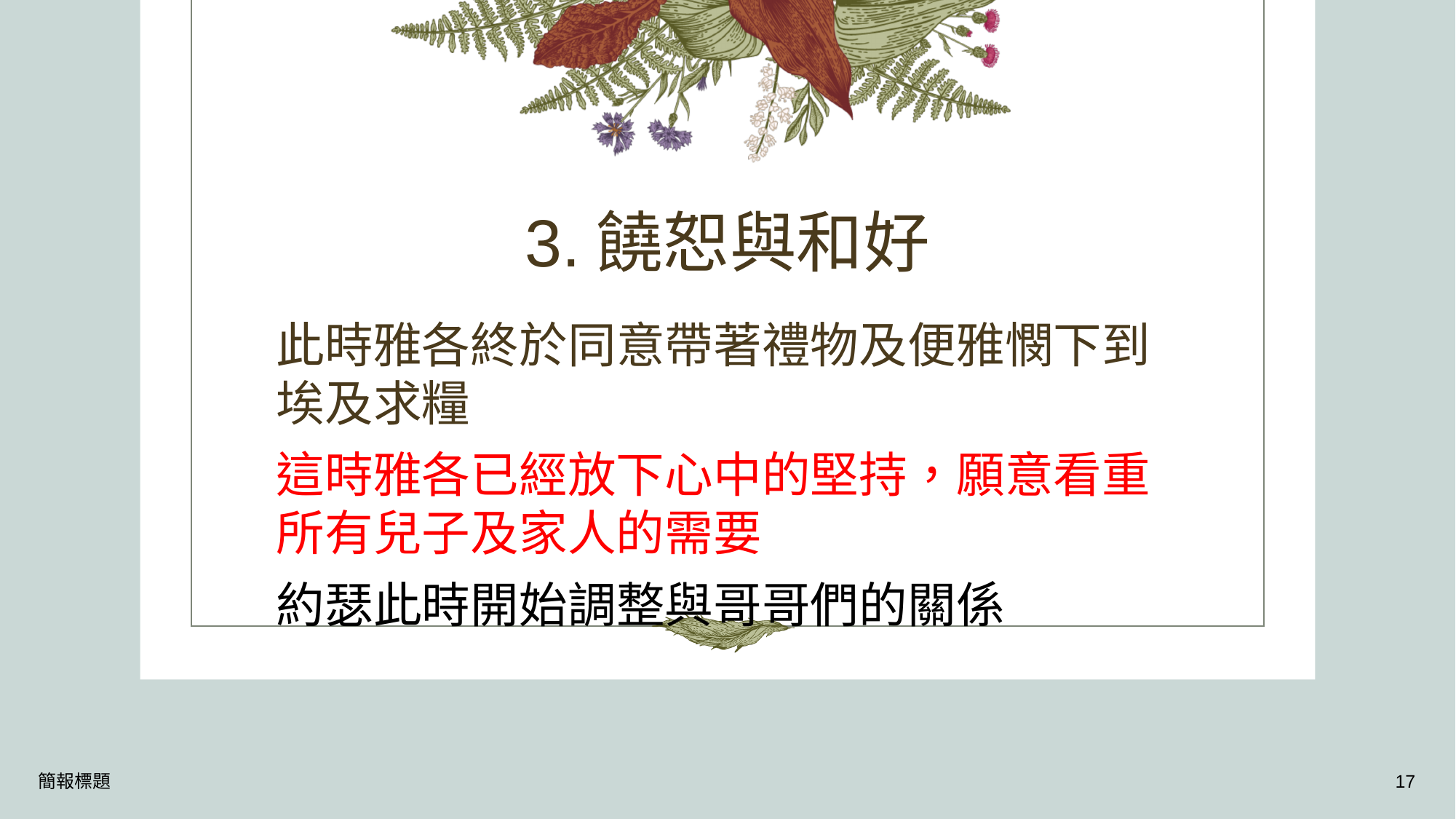

# 3.饒恕與和好
此時雅各終於同意帶著禮物及便雅憫下到埃及求糧
這時雅各已經放下心中的堅持，願意看重所有兒子及家人的需要
約瑟此時開始調整與哥哥們的關係
簡報標題
17